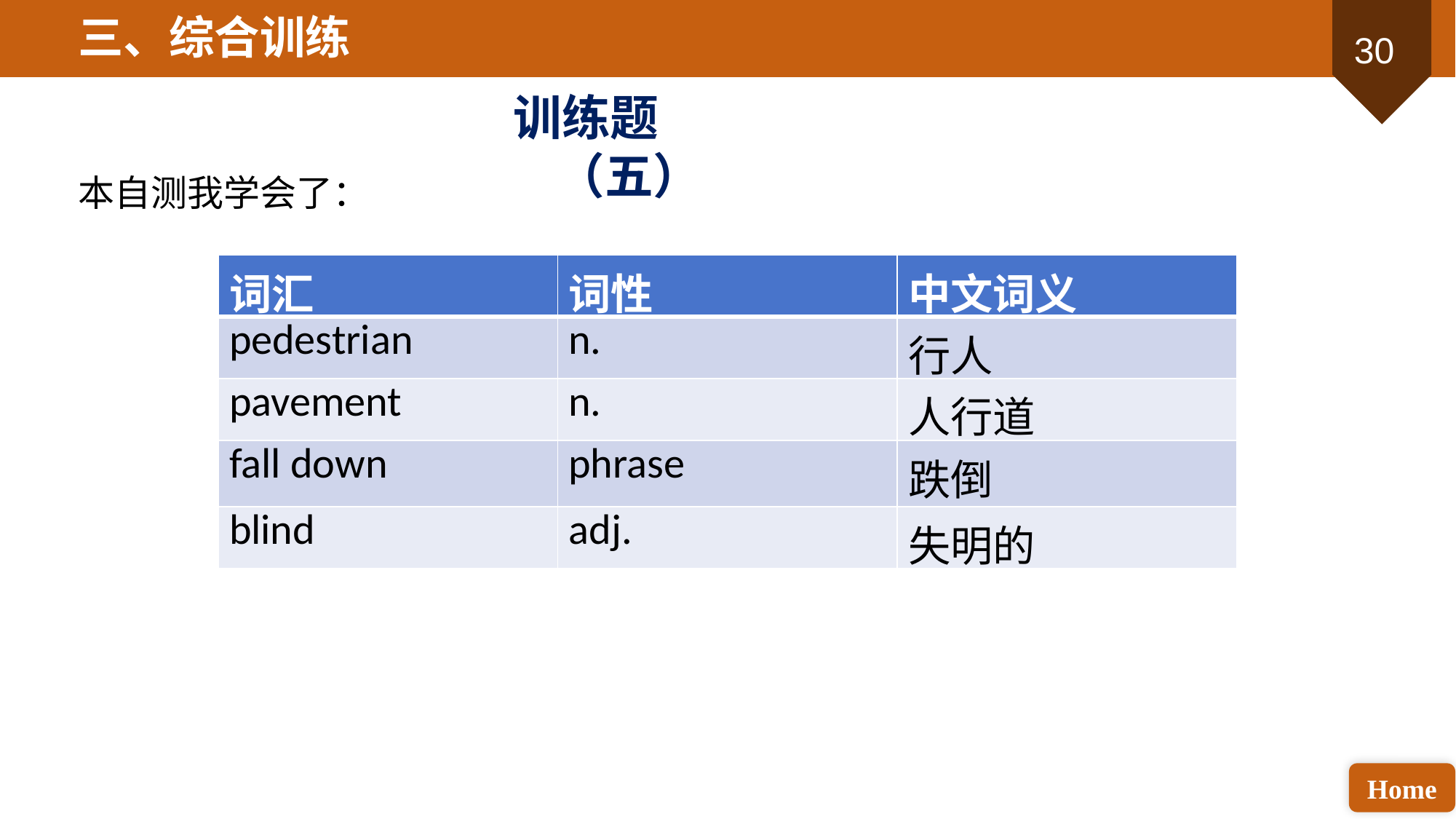

三、综合训练
训练题（五）
本自测我学会了：

| 词汇 | 词性 | 中文词义 |
| --- | --- | --- |
| pedestrian | n. | 行人 |
| pavement | n. | 人行道 |
| fall down | phrase | 跌倒 |
| blind | adj. | 失明的 |